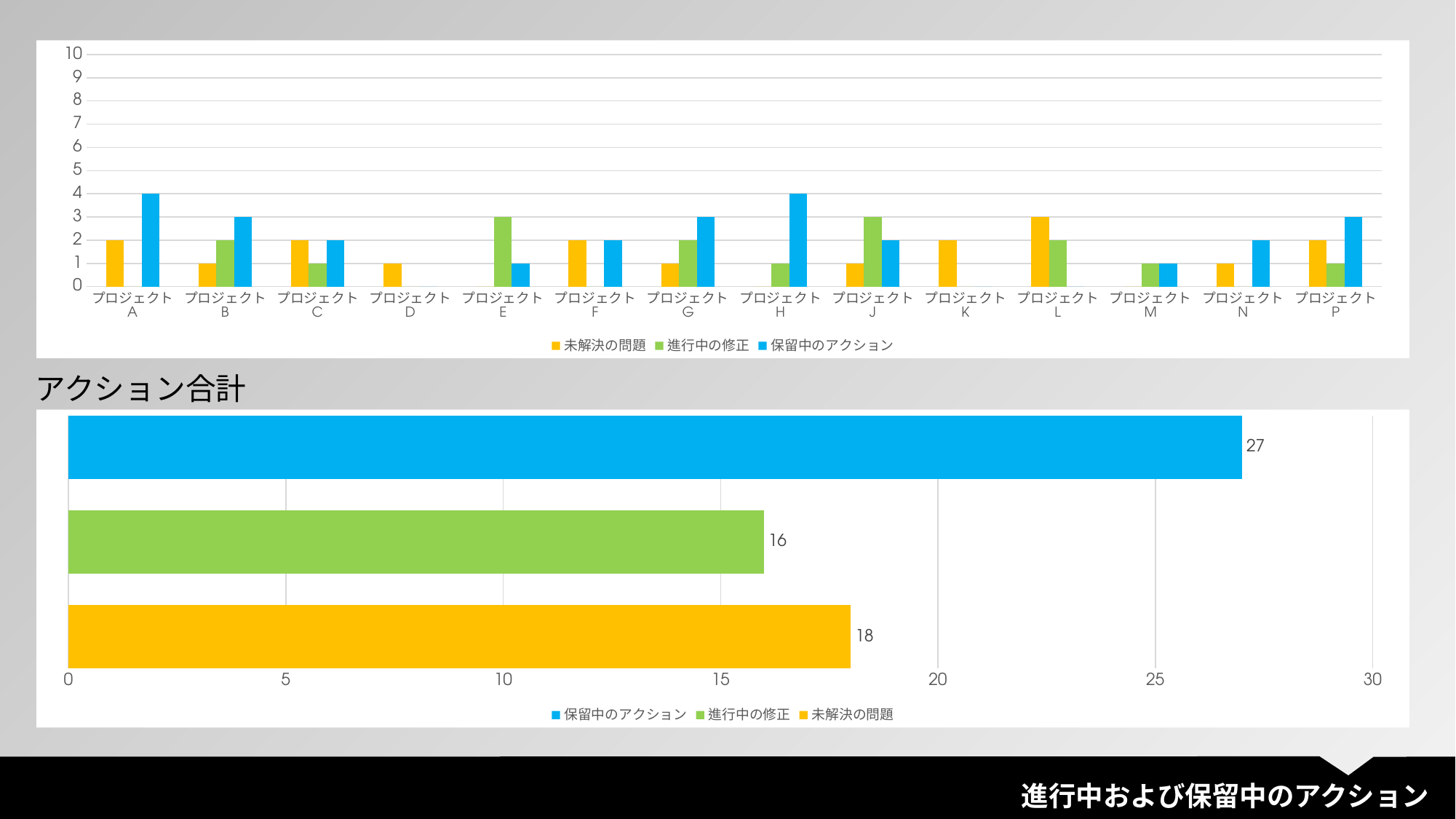

### Chart

| Category | 未解決の問題 | 進行中の修正 | 保留中のアクション |
|---|---|---|---|
| プロジェクト A | 2.0 | 0.0 | 4.0 |
| プロジェクト B | 1.0 | 2.0 | 3.0 |
| プロジェクト C | 2.0 | 1.0 | 2.0 |
| プロジェクト D | 1.0 | 0.0 | 0.0 |
| プロジェクト E | 0.0 | 3.0 | 1.0 |
| プロジェクト F | 2.0 | 0.0 | 2.0 |
| プロジェクト G | 1.0 | 2.0 | 3.0 |
| プロジェクト H | 0.0 | 1.0 | 4.0 |
| プロジェクト J | 1.0 | 3.0 | 2.0 |
| プロジェクト K | 2.0 | 0.0 | 0.0 |
| プロジェクト L | 3.0 | 2.0 | 0.0 |
| プロジェクト M | 0.0 | 1.0 | 1.0 |
| プロジェクト N | 1.0 | 0.0 | 2.0 |
| プロジェクト P | 2.0 | 1.0 | 3.0 |
アクション合計

### Chart

| Category | 未解決の問題 | 進行中の修正 | 保留中のアクション |
|---|---|---|---|
進行中および保留中のアクション